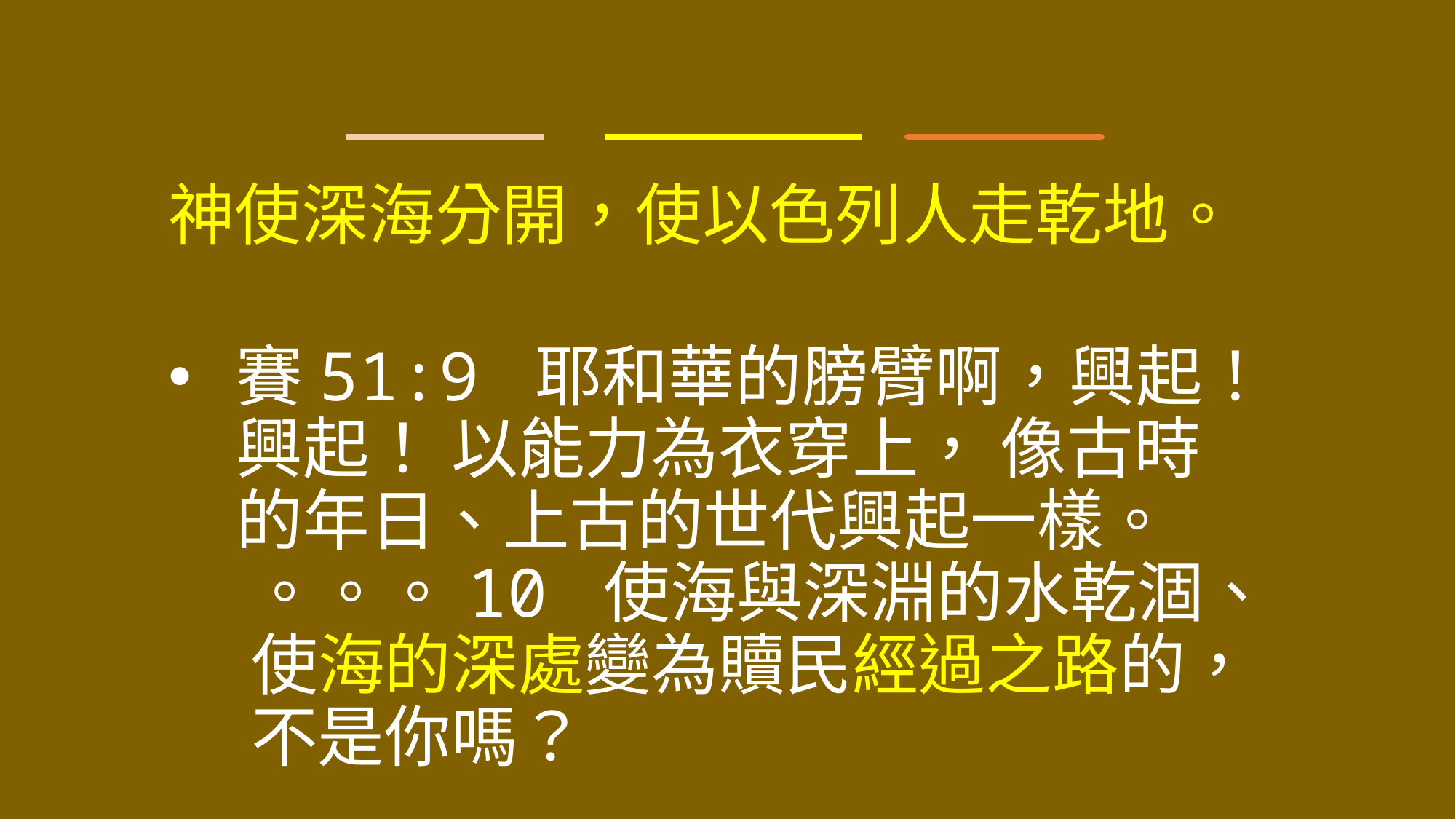

神使深海分開，使以色列人走乾地。

賽51:9 耶和華的膀臂啊，興起！興起！ 以能力為衣穿上， 像古時的年日、上古的世代興起一樣。 。。。10 使海與深淵的水乾涸、 使海的深處變為贖民經過之路的， 不是你嗎？